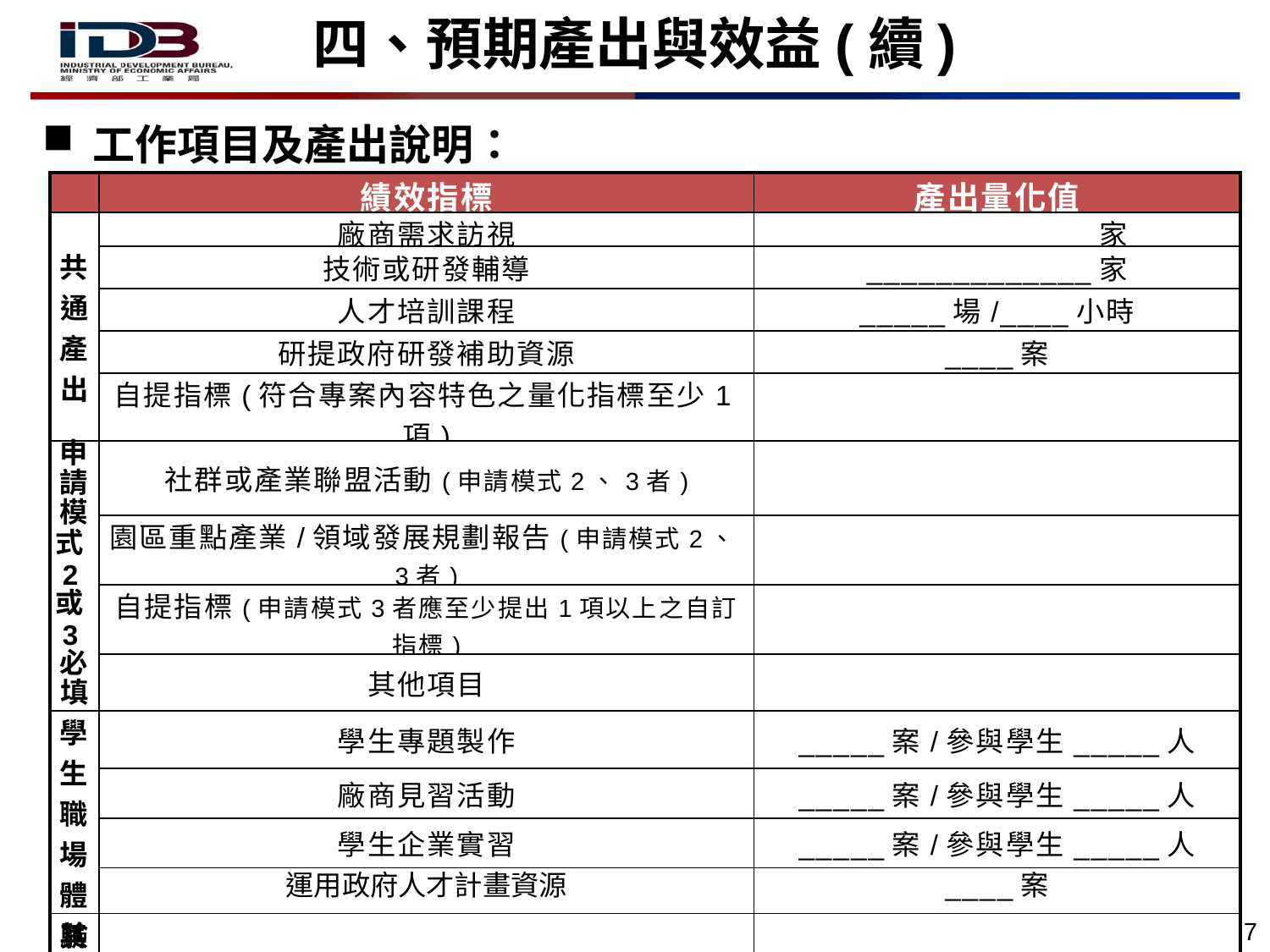

四、預期產出與效益(續)
工作項目及產出說明：
|  | 績效指標 | 產出量化值 |
| --- | --- | --- |
| 共通 產出 | 廠商需求訪視 | \_\_\_\_\_\_\_\_\_\_\_\_\_家 |
|  | 技術或研發輔導 | \_\_\_\_\_\_\_\_\_\_\_\_\_家 |
|  | 人才培訓課程 | \_\_\_\_\_場/\_\_\_\_小時 |
|  | 研提政府研發補助資源 | \_\_\_\_案 |
|  | 自提指標(符合專案內容特色之量化指標至少1項) |  |
| 申請模式2或3必填 | 社群或產業聯盟活動(申請模式2、3者) |  |
|  | 園區重點產業/領域發展規劃報告(申請模式2、3者) |  |
|  | 自提指標(申請模式3者應至少提出1項以上之自訂指標) |  |
|  | 其他項目 |  |
| 學生職場體驗 | 學生專題製作 | \_\_\_\_\_案/參與學生\_\_\_\_\_人 |
|  | 廠商見習活動 | \_\_\_\_\_案/參與學生\_\_\_\_\_人 |
|  | 學生企業實習 | \_\_\_\_\_案/參與學生\_\_\_\_\_人 |
|  | 運用政府人才計畫資源 | \_\_\_\_案 |
| 其他 |  |  |